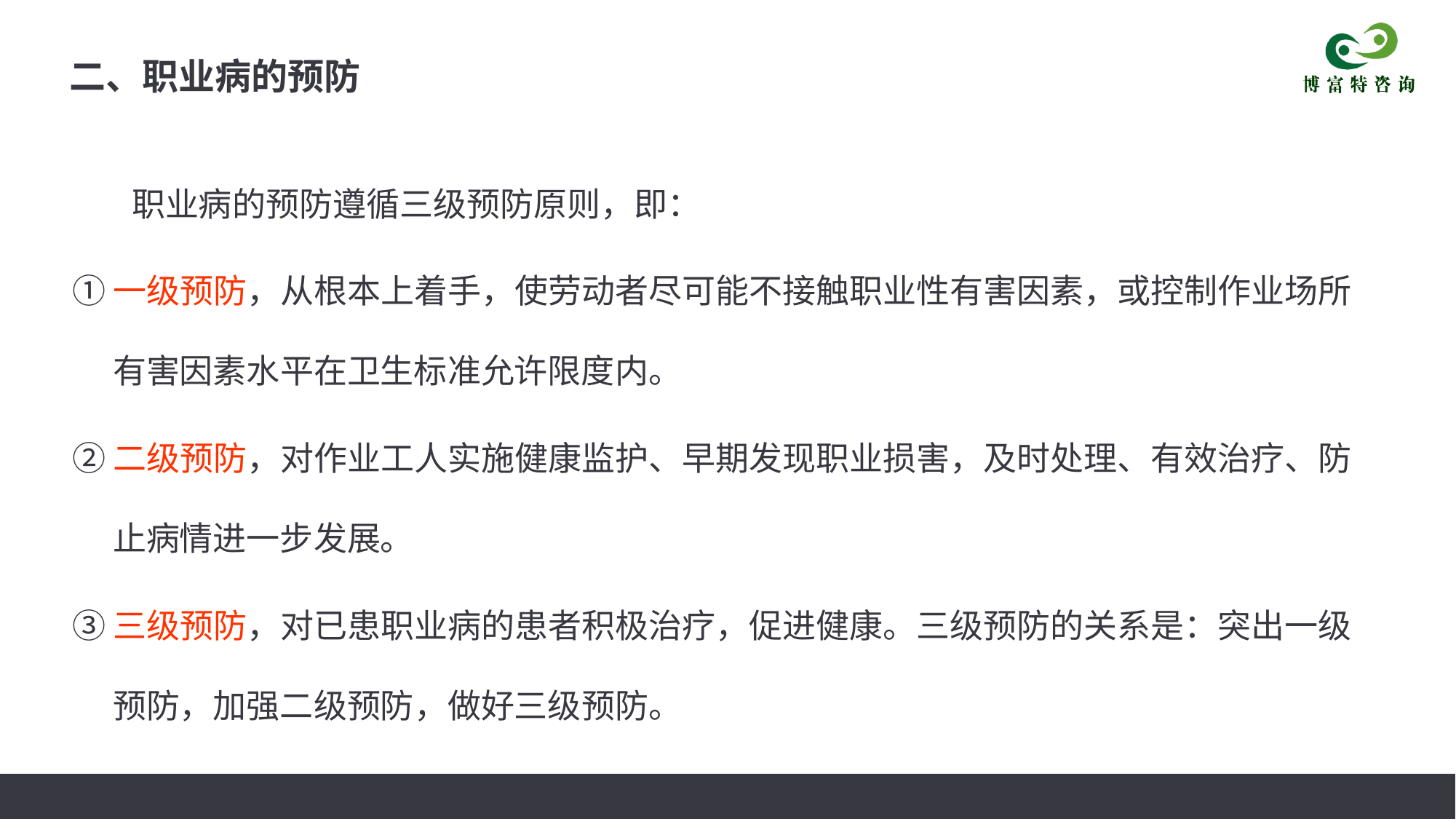

# 二、职业病的预防
       职业病的预防遵循三级预防原则，即：
①一级预防，从根本上着手，使劳动者尽可能不接触职业性有害因素，或控制作业场所有害因素水平在卫生标准允许限度内。
②二级预防，对作业工人实施健康监护、早期发现职业损害，及时处理、有效治疗、防止病情进一步发展。
③三级预防，对已患职业病的患者积极治疗，促进健康。三级预防的关系是：突出一级预防，加强二级预防，做好三级预防。